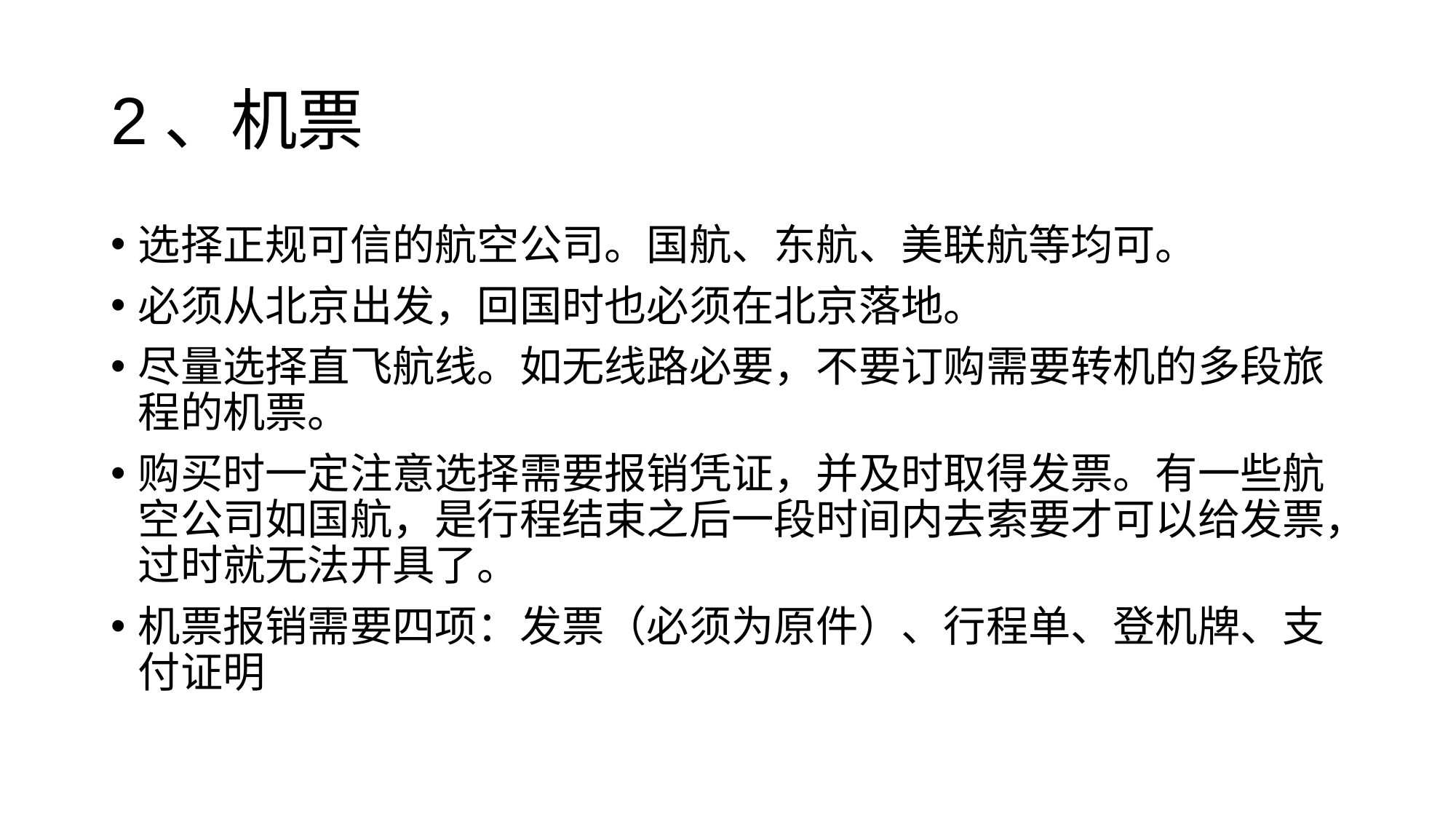

# 2、机票
选择正规可信的航空公司。国航、东航、美联航等均可。
必须从北京出发，回国时也必须在北京落地。
尽量选择直飞航线。如无线路必要，不要订购需要转机的多段旅程的机票。
购买时一定注意选择需要报销凭证，并及时取得发票。有一些航空公司如国航，是行程结束之后一段时间内去索要才可以给发票，过时就无法开具了。
机票报销需要四项：发票（必须为原件）、行程单、登机牌、支付证明